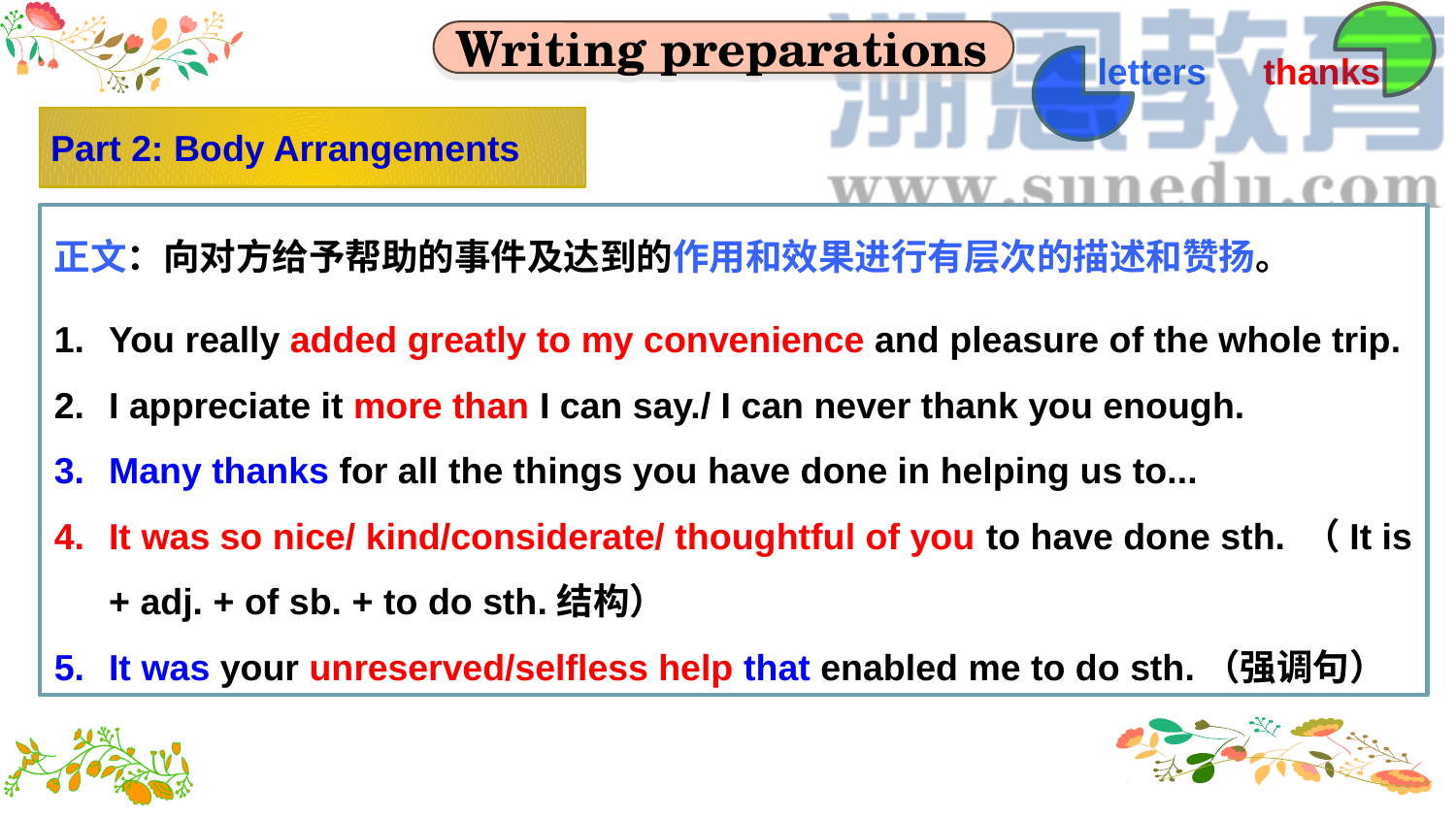

Writing preparations

Part 2: Body Arrangements
正文：向对方给予帮助的事件及达到的作用和效果进行有层次的描述和赞扬。
You really added greatly to my convenience and pleasure of the whole trip.
I appreciate it more than I can say./ I can never thank you enough.
Many thanks for all the things you have done in helping us to...
It was so nice/ kind/considerate/ thoughtful of you to have done sth. （It is + adj. + of sb. + to do sth.结构）
It was your unreserved/selfless help that enabled me to do sth.（强调句）